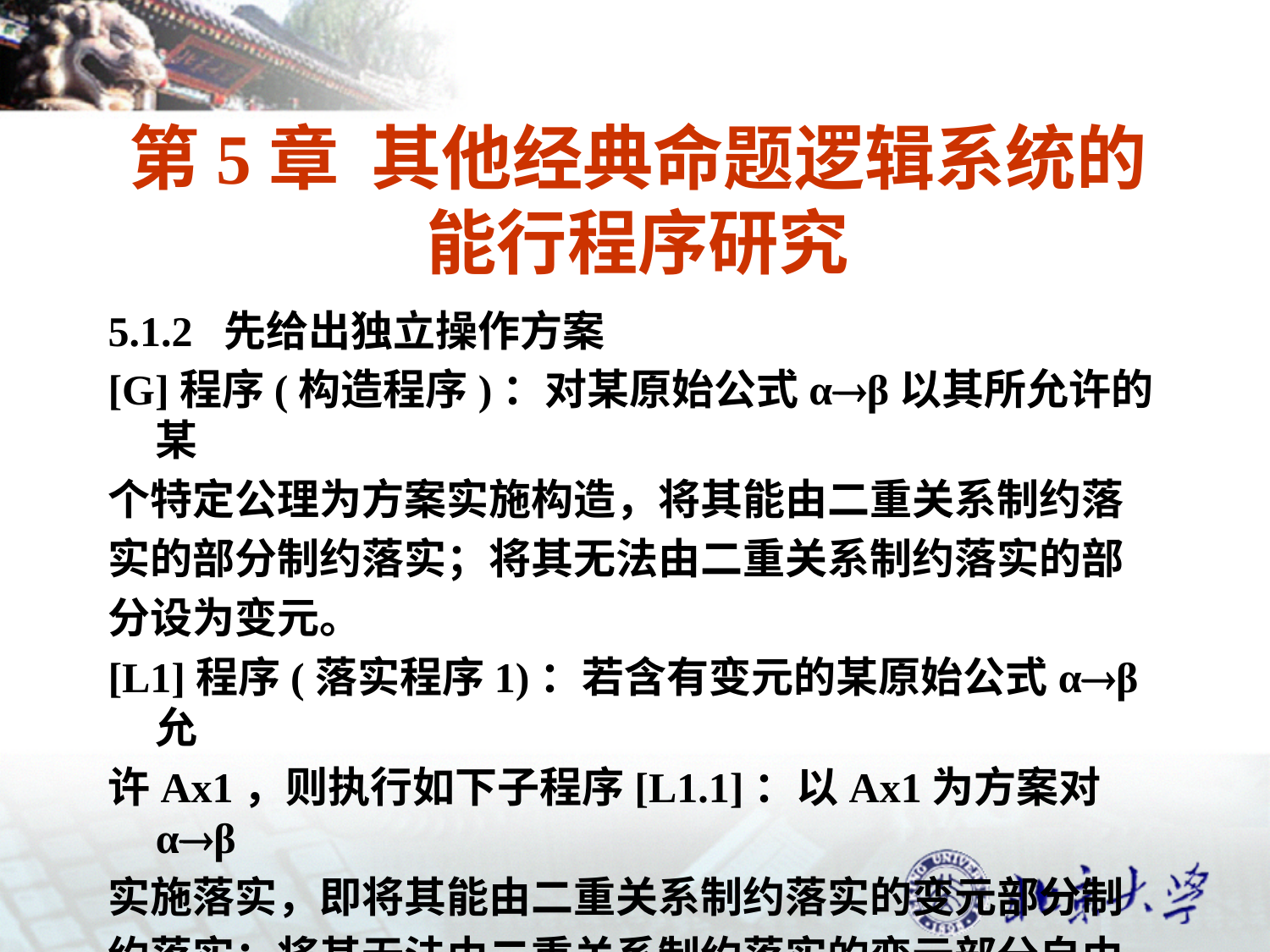

# 第5章  其他经典命题逻辑系统的能行程序研究
5.1.2  先给出独立操作方案
[G]程序(构造程序)：对某原始公式α→β以其所允许的某
个特定公理为方案实施构造，将其能由二重关系制约落
实的部分制约落实；将其无法由二重关系制约落实的部
分设为变元。
[L1]程序(落实程序1)：若含有变元的某原始公式α→β 允
许Ax1，则执行如下子程序[L1.1]：以Ax1为方案对 α→β
实施落实，即将其能由二重关系制约落实的变元部分制
约落实；将其无法由二重关系制约落实的变元部分自由